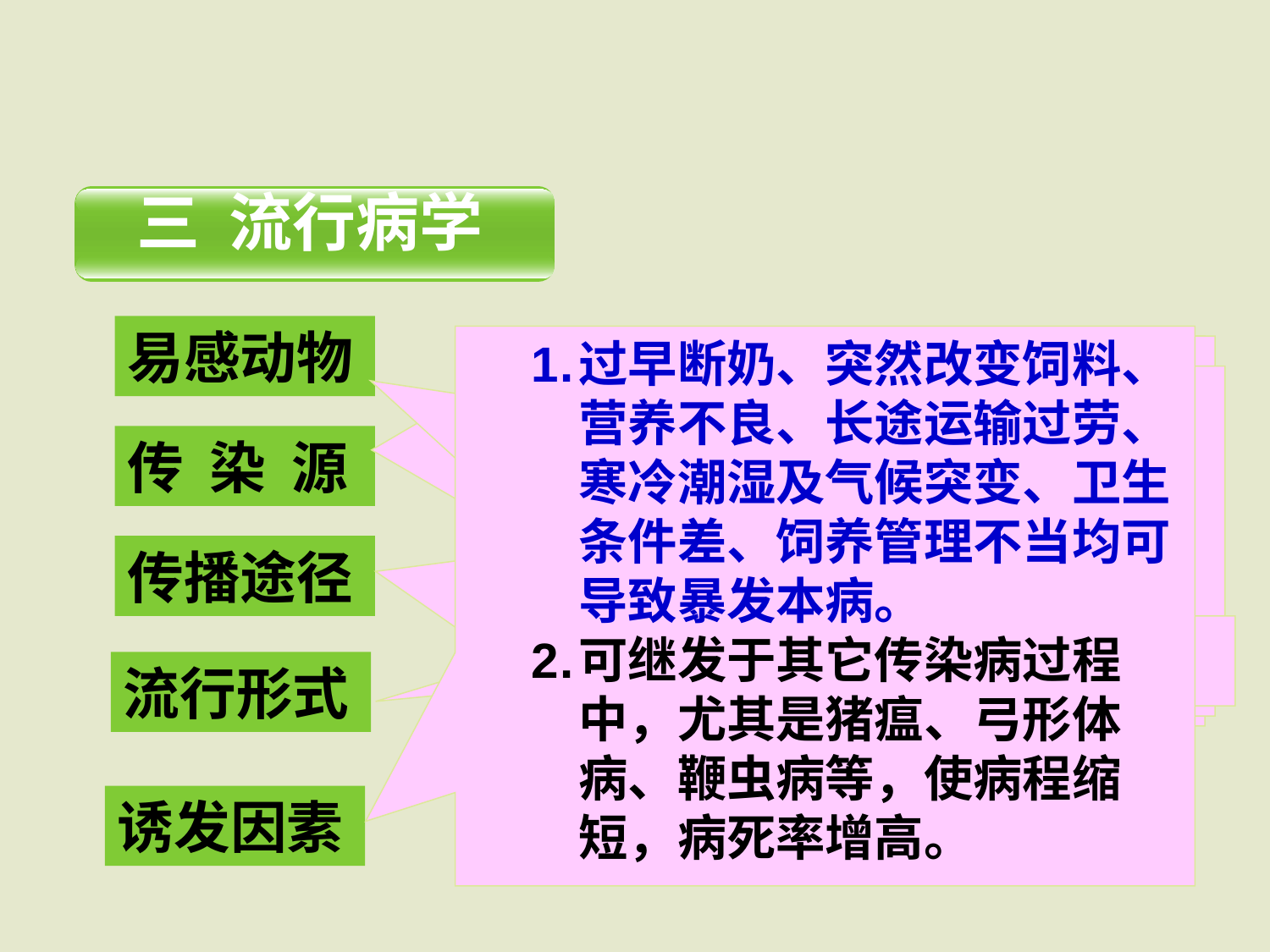

三  流行病学

易感动物
过早断奶、突然改变饲料、营养不良、长途运输过劳、寒冷潮湿及气候突变、卫生条件差、饲养管理不当均可导致暴发本病。
可继发于其它传染病过程中，尤其是猪瘟、弓形体病、鞭虫病等，使病程缩短，病死率增高。
带菌的母猪。
健康畜禽的带菌现象很普遍,病菌潜伏于消化道、淋巴组织和胆囊内,当外界不良因素使机体抵抗力降低时可发生内源性感染。
猪多发生于1～4月龄的仔猪,尤其是断奶仔猪。
人、各种畜禽及其他动物都有易感性,不分年龄大小均可感染,幼龄动物易感性最高。
病菌污染饲料和饮水,经消化道感染；
可经精液传播和子宫内感染；
鼠类可以传播本病。
传  染  源
传播途径
呈散发性、地方性流行。
流行形式
诱发因素